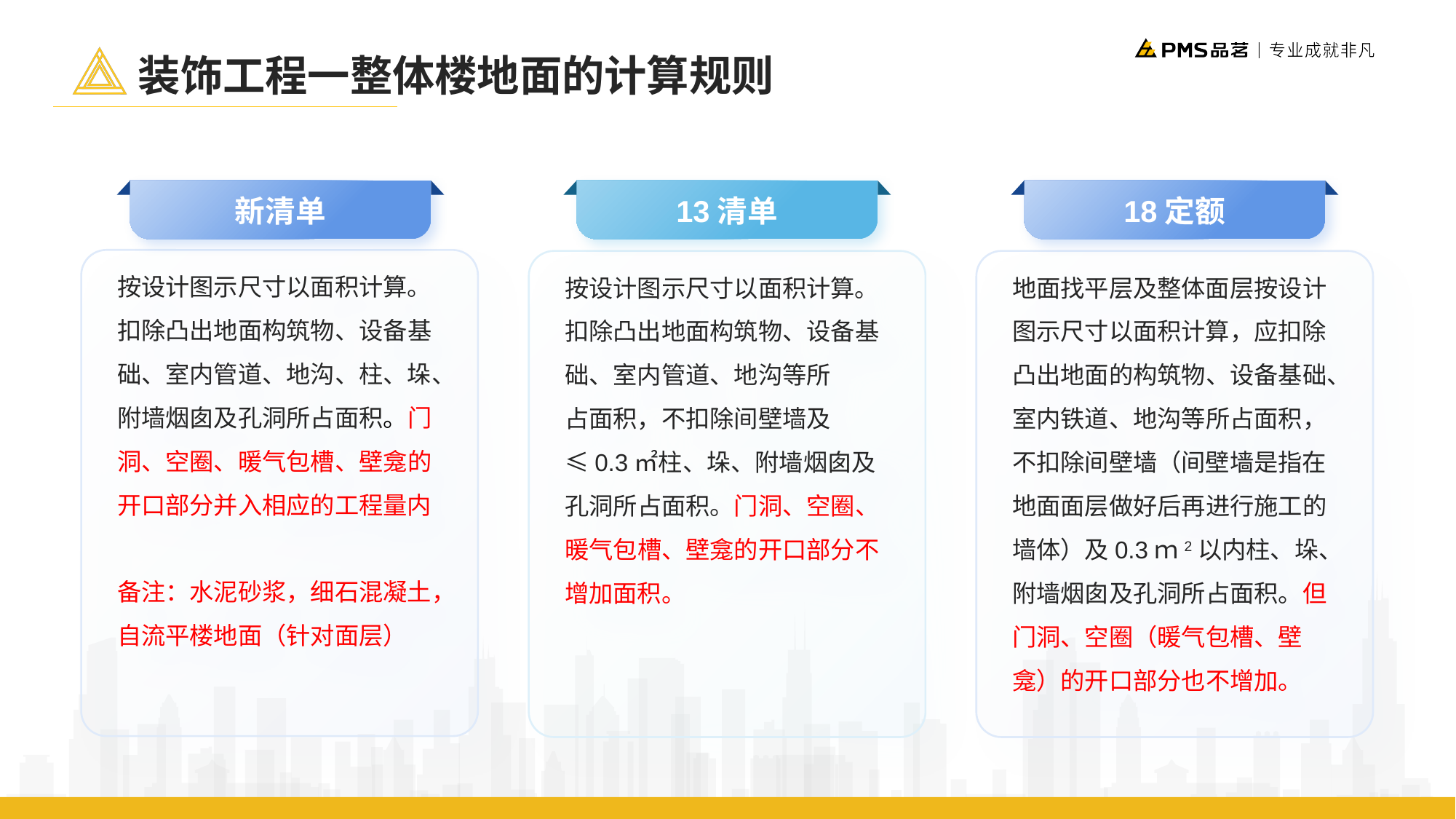

装饰工程一整体楼地面的计算规则

新清单

13清单

18定额

按设计图示尺寸以面积计算。扣除凸出地面构筑物、设备基础、室内管道、地沟、柱、垛、附墙烟囱及孔洞所占面积。门洞、空圈、暖气包槽、壁龛的开口部分并入相应的工程量内

备注：水泥砂浆，细石混凝土，自流平楼地面（针对面层）
按设计图示尺寸以面积计算。扣除凸出地面构筑物、设备基础、室内管道、地沟等所
占面积，不扣除间壁墙及≤0.3㎡柱、垛、附墙烟囱及孔洞所占面积。门洞、空圈、暖气包槽、壁龛的开口部分不增加面积。
地面找平层及整体面层按设计图示尺寸以面积计算，应扣除凸出地面的构筑物、设备基础、室内铁道、地沟等所占面积，不扣除间壁墙（间壁墙是指在地面面层做好后再进行施工的墙体）及0.3ｍ2以内柱、垛、附墙烟囱及孔洞所占面积。但门洞、空圈（暖气包槽、壁龛）的开口部分也不增加。